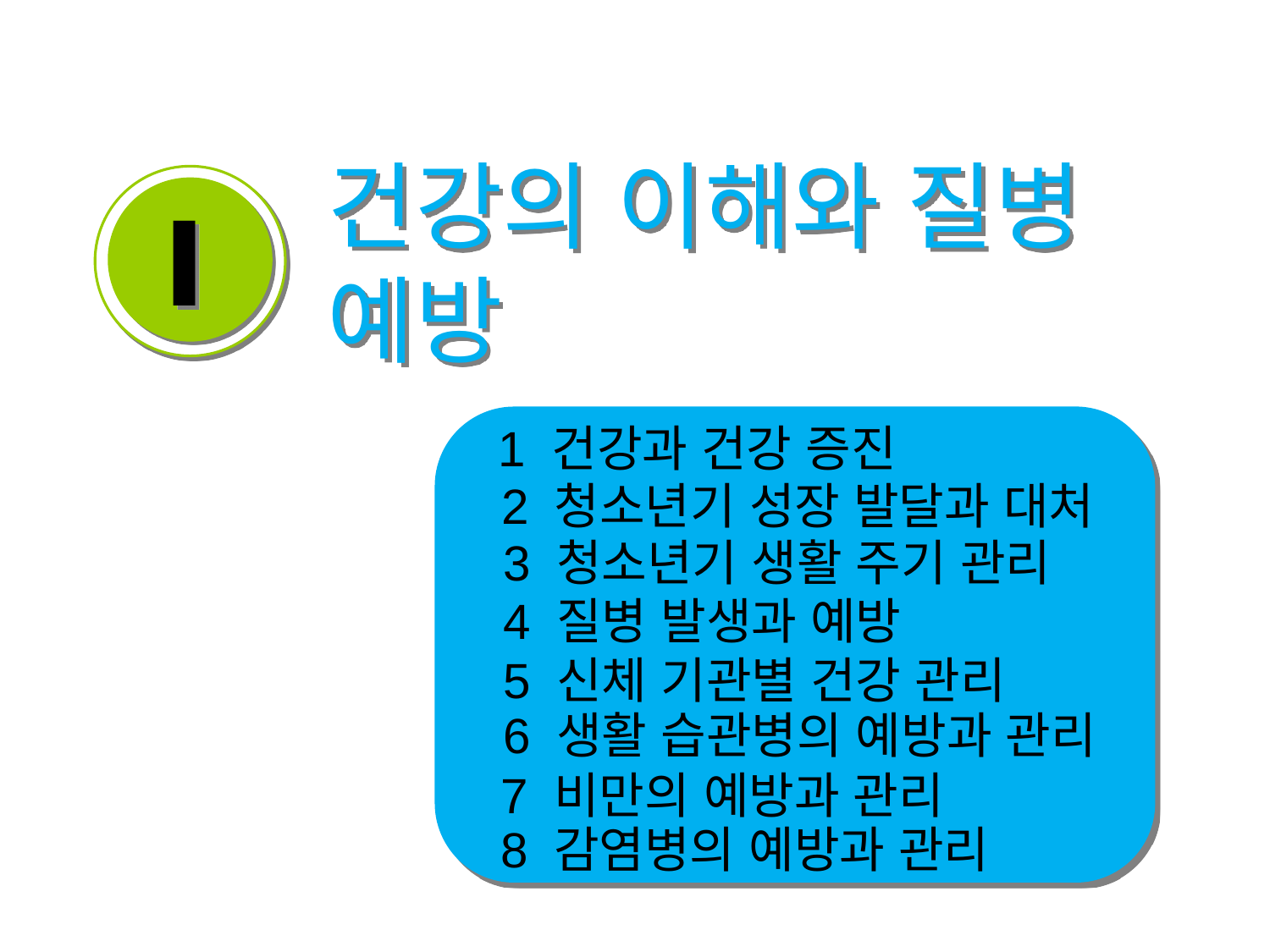

건강의 이해와 질병 예방

Ⅰ

1 건강과 건강 증진
Ⅱ
2 청소년기 성장 발달과 대처
3 청소년기 생활 주기 관리
4 질병 발생과 예방
5 신체 기관별 건강 관리
6 생활 습관병의 예방과 관리
7 비만의 예방과 관리
8 감염병의 예방과 관리